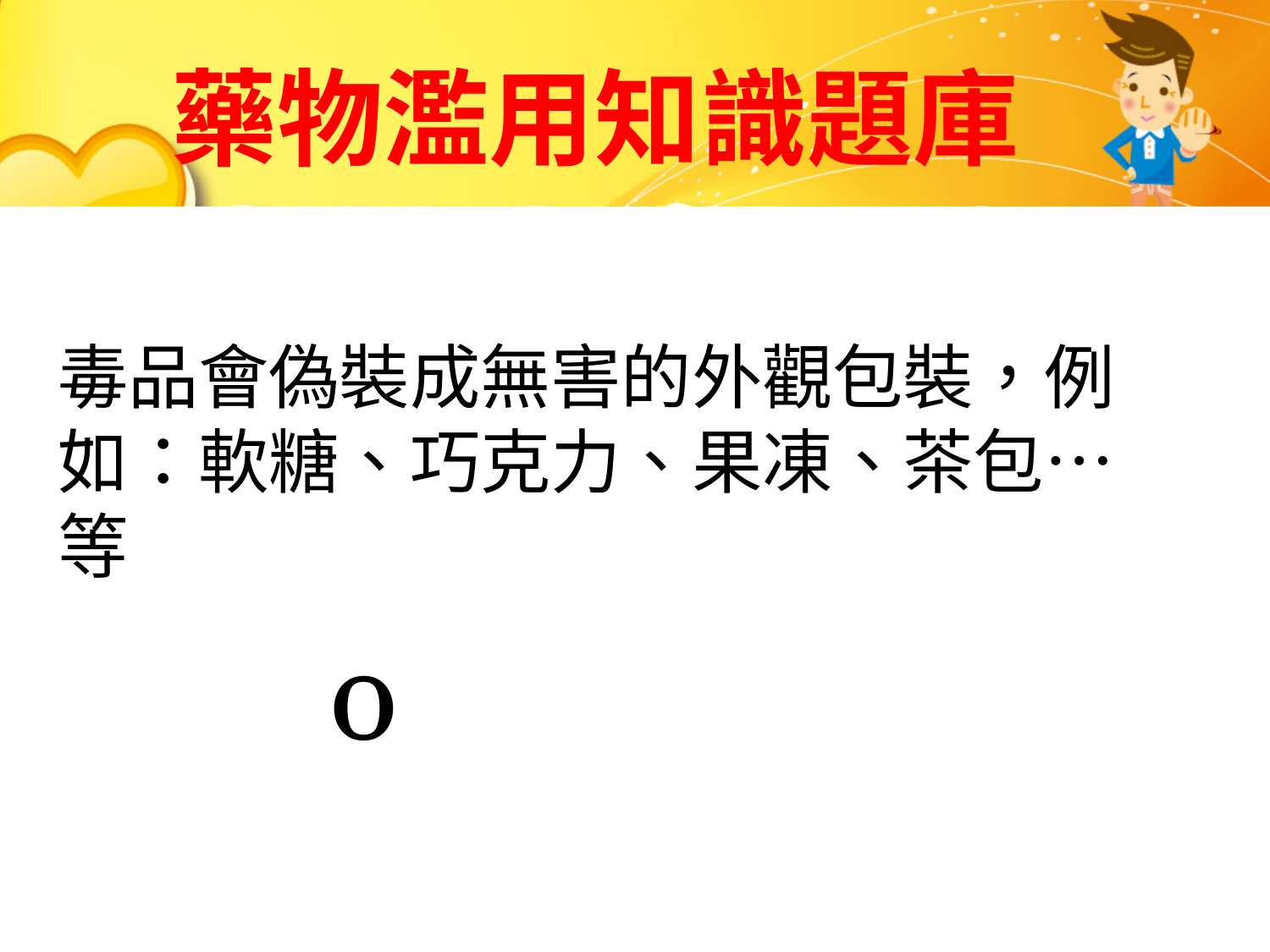

藥物濫用知識題庫
# 毒品會偽裝成無害的外觀包裝，例如：軟糖、巧克力、果凍、茶包…等
o